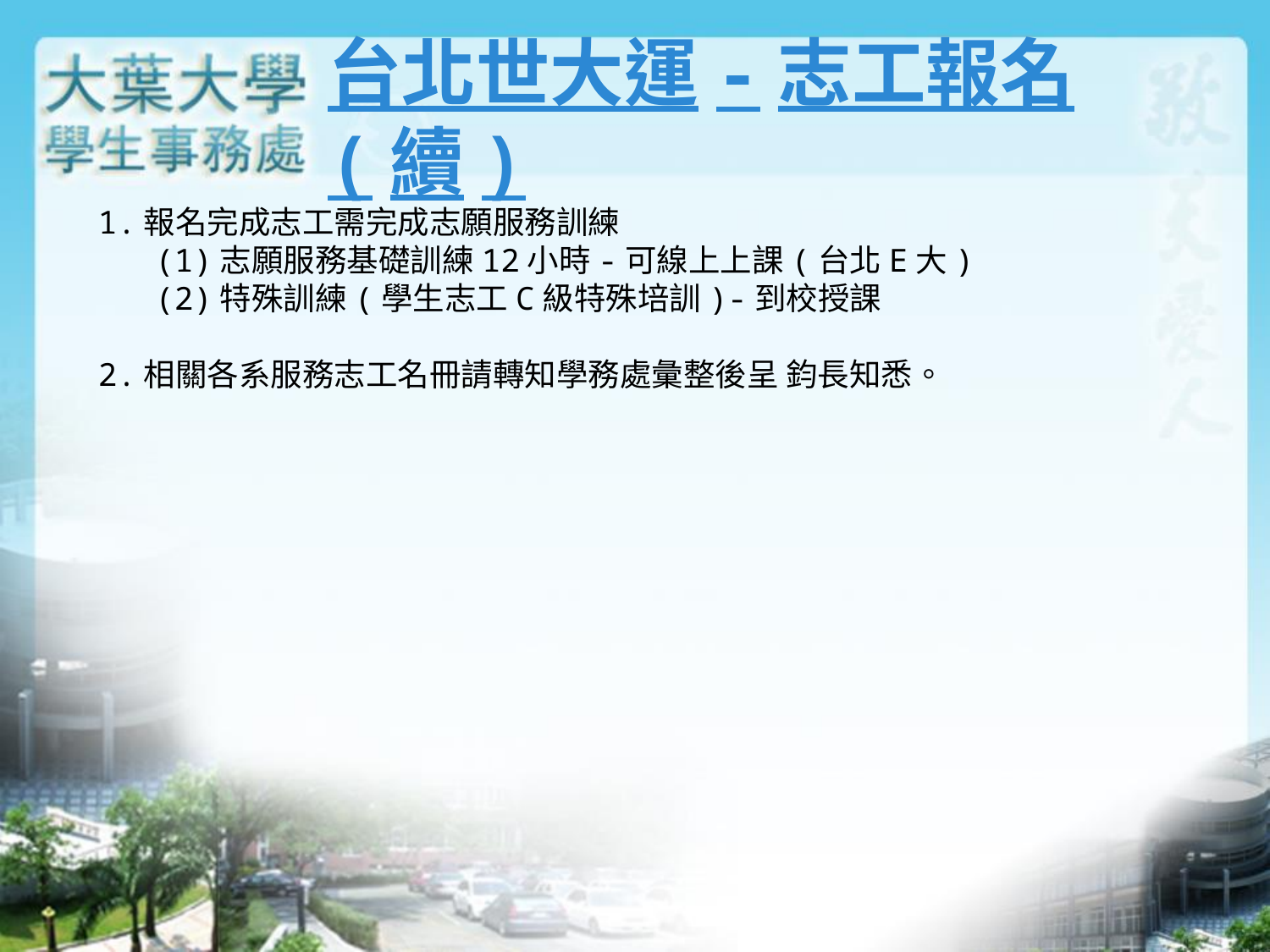

# 台北世大運-志工報名(續)
1.報名完成志工需完成志願服務訓練
   (1)志願服務基礎訓練12小時-可線上上課(台北E大)
   (2)特殊訓練(學生志工C級特殊培訓)-到校授課

2.相關各系服務志工名冊請轉知學務處彙整後呈 鈞長知悉。